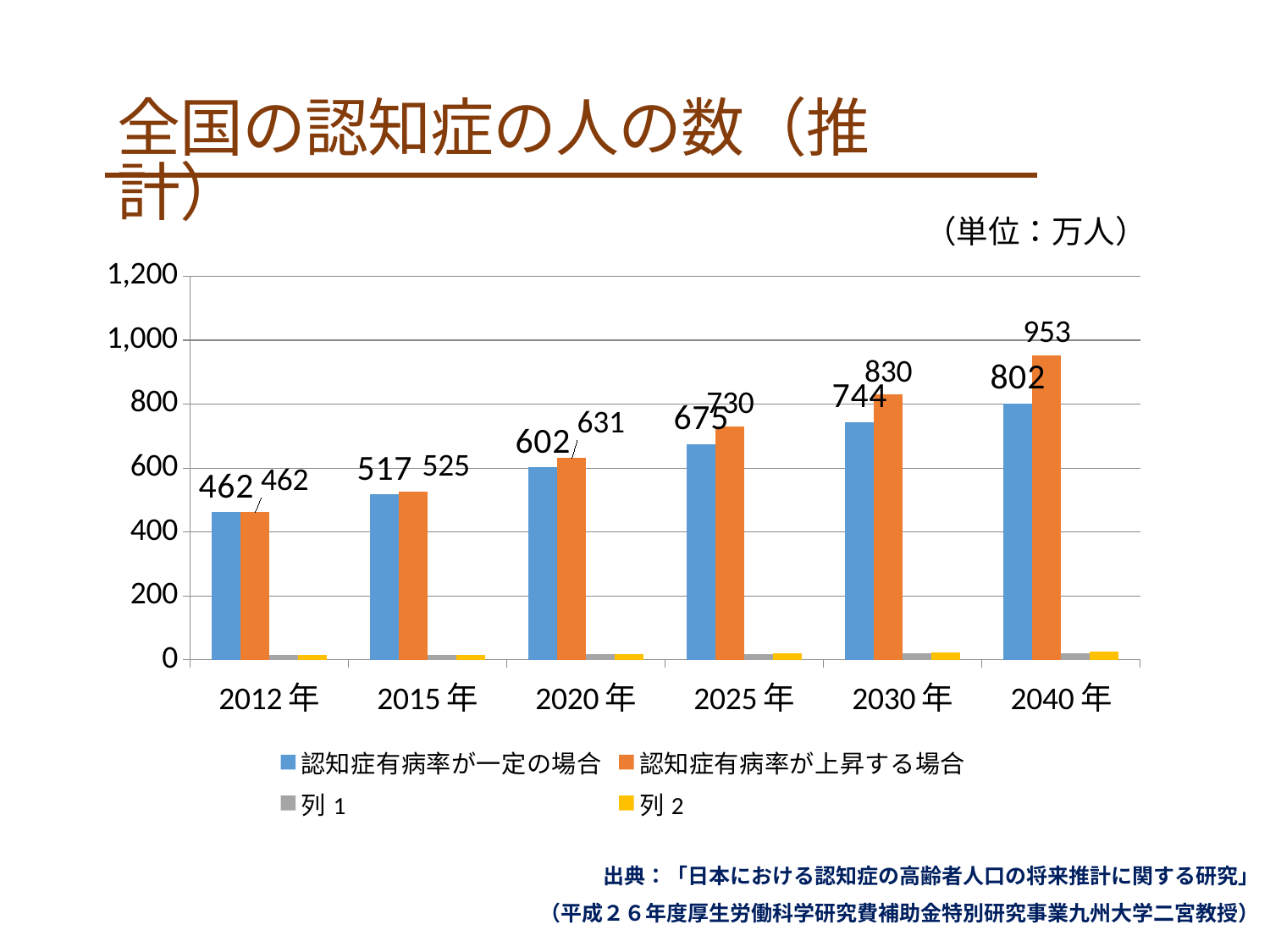

全国の認知症の人の数（推計）
（単位：万人）

### Chart

| Category | 認知症有病率が一定の場合 | 認知症有病率が上昇する場合 | 列1 | 列2 |
|---|---|---|---|---|
| 2012年 | 462.0 | 462.0 | 15.0 | 15.0 |
| 2015年 | 517.0 | 525.0 | 15.7 | 16.0 |
| 2020年 | 602.0 | 631.0 | 17.2 | 18.0 |
| 2025年 | 675.0 | 730.0 | 19.0 | 20.6 |
| 2030年 | 744.0 | 830.0 | 20.8 | 23.2 |
| 2040年 | 802.0 | 953.0 | 21.4 | 25.4 |
出典：「日本における認知症の高齢者人口の将来推計に関する研究」
（平成２６年度厚生労働科学研究費補助金特別研究事業九州大学二宮教授）